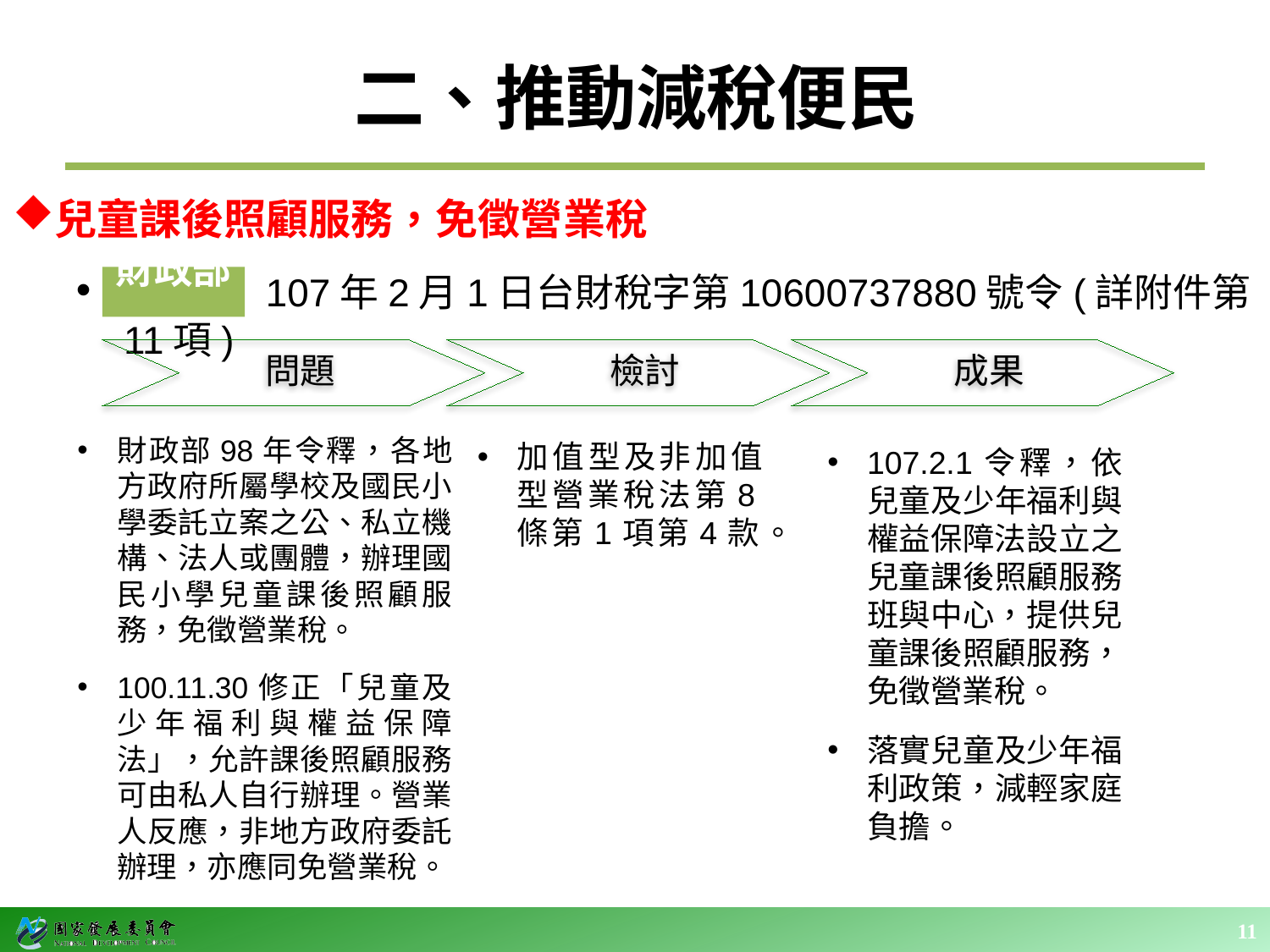

# 二、推動減稅便民
兒童課後照顧服務，免徵營業稅
            107年2月1日台財稅字第10600737880號令(詳附件第11項)
財政部
問題
檢討
成果
財政部98年令釋，各地方政府所屬學校及國民小學委託立案之公、私立機構、法人或團體，辦理國民小學兒童課後照顧服務，免徵營業稅。
100.11.30修正「兒童及少年福利與權益保障法」，允許課後照顧服務可由私人自行辦理。營業人反應，非地方政府委託辦理，亦應同免營業稅。
加值型及非加值型營業稅法第8條第1項第4款。
107.2.1令釋，依兒童及少年福利與權益保障法設立之兒童課後照顧服務班與中心，提供兒童課後照顧服務，免徵營業稅。
落實兒童及少年福利政策，減輕家庭負擔。

11